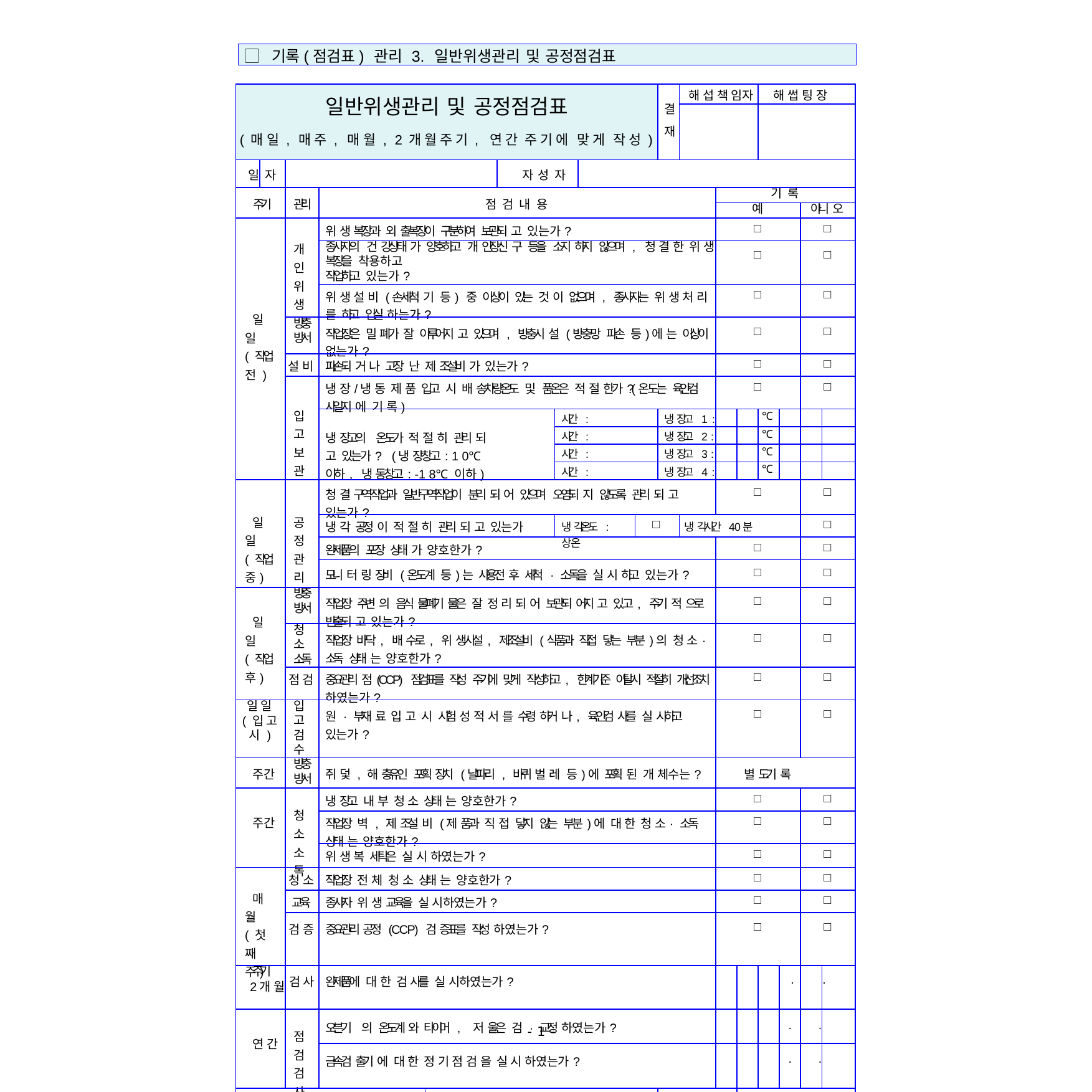

▢ 기록(점검표) 관리 3. 일반위생관리 및 공정점검표
| 일반위생관리 및 공정점검표 ( 매 일 , 매 주 , 매 월 , 2 개 월 주 기 , 연 간 주 기 에 맞 게 작 성 ) |  |  |  |  |  |  |  |  | 결 재 | 해 섭 책 임자 |  |  | 해 썹 팅 장 |  |  |  |
| --- | --- | --- | --- | --- | --- | --- | --- | --- | --- | --- | --- | --- | --- | --- | --- | --- |
|  |  |  |  |  |  |  |  |  |  |  |  |  |  |  |  |  |
| 일 | 자 |  |  |  | 자 성 자 |  |  |  |  |  |  |  |  |  |  |  |
| 주기 |  | 관리 | 점 검 내 용 |  |  |  |  |  |  |  | 기 록 |  |  |  |  |  |
|  |  |  |  |  |  |  |  |  |  |  | 예 |  |  |  | 아니 오 |  |
| 일 일 ( 작업 전 ) |  | 개 인 위 생 | 위 생 복장과 외 출복장이 구분하여 보관되 고 있는가? |  |  |  |  |  |  |  | □ |  |  |  | □ |  |
|  |  |  | 종사자의 건 강상태 가 양호하고 개 인장신 구 등을 소지 하지 않으며 , 청 결 한 위 생 복장을 착용하고 작업하고 있는가? |  |  |  |  |  |  |  | □ |  |  |  | □ |  |
|  |  |  | 위 생 설 비 (손세척 기 등) 중 이상이 있는 것 이 없으며 , 종사자는 위 생 처 리 를 하고 입실 하는가? |  |  |  |  |  |  |  | □ |  |  |  | □ |  |
|  |  | 방충 방서 | 작업장은 밀 폐가 잘 이루어지 고 있으며 , 방충시 설 (방충망 파손 등)에 는 이상이 없는가? |  |  |  |  |  |  |  | □ |  |  |  | □ |  |
|  |  | 설 비 | 파손되 거 나 고장 난 제 조설비 가 있는가? |  |  |  |  |  |  |  | □ |  |  |  | □ |  |
|  |  | 입 고 보관 | 냉 장/냉 동 제 품 입고 시 배 송차량온도 및 품온은 적 절 한가?(온도는 육안검 사일지 에 기 록) |  |  |  |  |  |  |  | □ |  |  |  | □ |  |
|  |  |  | 냉 장고의 온도가 적 절 히 관리 되 고 있는가? (냉 장창고: 1 0℃ 이하, 냉 동창고: -1 8℃ 이하) |  |  | 시간 : |  |  | 냉 장고 1 : |  |  |  | ℃ |  |  |  |
|  |  |  |  |  |  | 시간 : |  |  | 냉 장고 2 : |  |  |  | ℃ |  |  |  |
|  |  |  |  |  |  | 시간 : |  |  | 냉 장고 3 : |  |  |  | ℃ |  |  |  |
|  |  |  |  |  |  | 시간 : |  |  | 냉 장고 4 : |  |  |  | ℃ |  |  |  |
| 일 일 ( 작업 중) |  | 공정 관리 | 청 결 구역작업과 일반구역작업이 분리 되 어 있으며 오염되 지 않도록 관리 되 고 있는가? |  |  |  |  |  |  |  | □ |  |  |  | □ |  |
|  |  |  | 냉 각 공정 이 적 절 히 관리 되 고 있는가 |  |  | 냉 각온도 : 상온 |  | □ |  | 냉 각시간 40분 |  |  |  |  | □ |  |
|  |  |  | 완제품의 포장 상태 가 양호한가? |  |  |  |  |  |  |  | □ |  |  |  | □ |  |
|  |  |  | 모니 터 링 장비 (온도계 등)는 사용전 후 세척 · 소독을 실 시 하고 있는가? |  |  |  |  |  |  |  | □ |  |  |  | □ |  |
| 일 일 ( 작업 후) |  | 방충 방서 | 작업장 주변 의 음식 물폐기 물은 잘 정 리 되 어 보관되 어지 고 있고, 주기 적 으로 반출되 고 있는가? |  |  |  |  |  |  |  | □ |  |  |  | □ |  |
|  |  | 청 소 소독 | 작업장 바닥, 배 수로, 위 생시설, 제조설비 (식품과 직접 닿는 부분)의 청 소· 소독 상태 는 양호한가? |  |  |  |  |  |  |  | □ |  |  |  | □ |  |
|  |  | 점 검 | 중요관리 점(CCP) 점검표를 작성 주기에 맞게 작성하고, 한계기준 이탈시 적절히 개선조치 하였는가? |  |  |  |  |  |  |  | □ |  |  |  | □ |  |
| 일 일 ( 입 고 시 ) |  | 입 고 검 수 | 원 · 부재 료 입 고 시 시험 성 적 서 를 수령 하거 나, 육안검 사를 실 시하고 있는가? |  |  |  |  |  |  |  | □ |  |  |  | □ |  |
| 주간 |  | 방충 방서 | 쥐 덫 , 해 충유인 포획 장치 (날파리 , 바퀴 벌 레 등)에 포획 된 개 체수는? |  |  |  |  |  |  |  | 별 도기 록 |  |  |  |  |  |
| 주간 |  | 청 소 소독 | 냉 장고 내 부 청 소 상태 는 양호한가? |  |  |  |  |  |  |  | □ |  |  |  | □ |  |
|  |  |  | 작업장 벽 , 제 조설 비 (제 품과 직 접 닿지 않는 부분)에 대 한 청 소· 소독 상태 는 양호한가? |  |  |  |  |  |  |  | □ |  |  |  | □ |  |
|  |  |  | 위 생 복 세탁은 실 시 하였는가? |  |  |  |  |  |  |  | □ |  |  |  | □ |  |
| 매 월 ( 첫 째 주) |  | 청 소 | 작업장 전 체 청 소 상태 는 양호한가? |  |  |  |  |  |  |  | □ |  |  |  | □ |  |
|  |  | 교육 | 종사자 위 생 교육을 실 시하였는가? |  |  |  |  |  |  |  | □ |  |  |  | □ |  |
|  |  | 검 증 | 중요관리 공정 (CCP) 검 증표를 작성 하였는가? |  |  |  |  |  |  |  | □ |  |  |  | □ |  |
| 주기 2개 월 |  | 검 사 | 완제품에 대 한 검 사를 실 시하였는가? |  |  |  |  |  |  |  |  |  |  | . |  | . |
| 연 간 |  | 점 검 검 사 | 오븐기 의 온도계 와 타이머 , 저 울은 검 · 교정 하였는가? |  |  |  |  |  |  |  |  |  |  | . | . |  |
|  |  |  | 금속검 출기 에 대 한 정 기 점 검 을 실 시 하였는가? |  |  |  |  |  |  |  |  |  |  | . | . |  |
| 특이사항 |  |  |  | 개선 조치 및 결 과 |  |  |  |  | 조치 |  |  | 확인 |  |  |  |  |
|  |  |  |  |  |  |  |  |  |  |  |  |  |  |  |  |  |
- 1 -